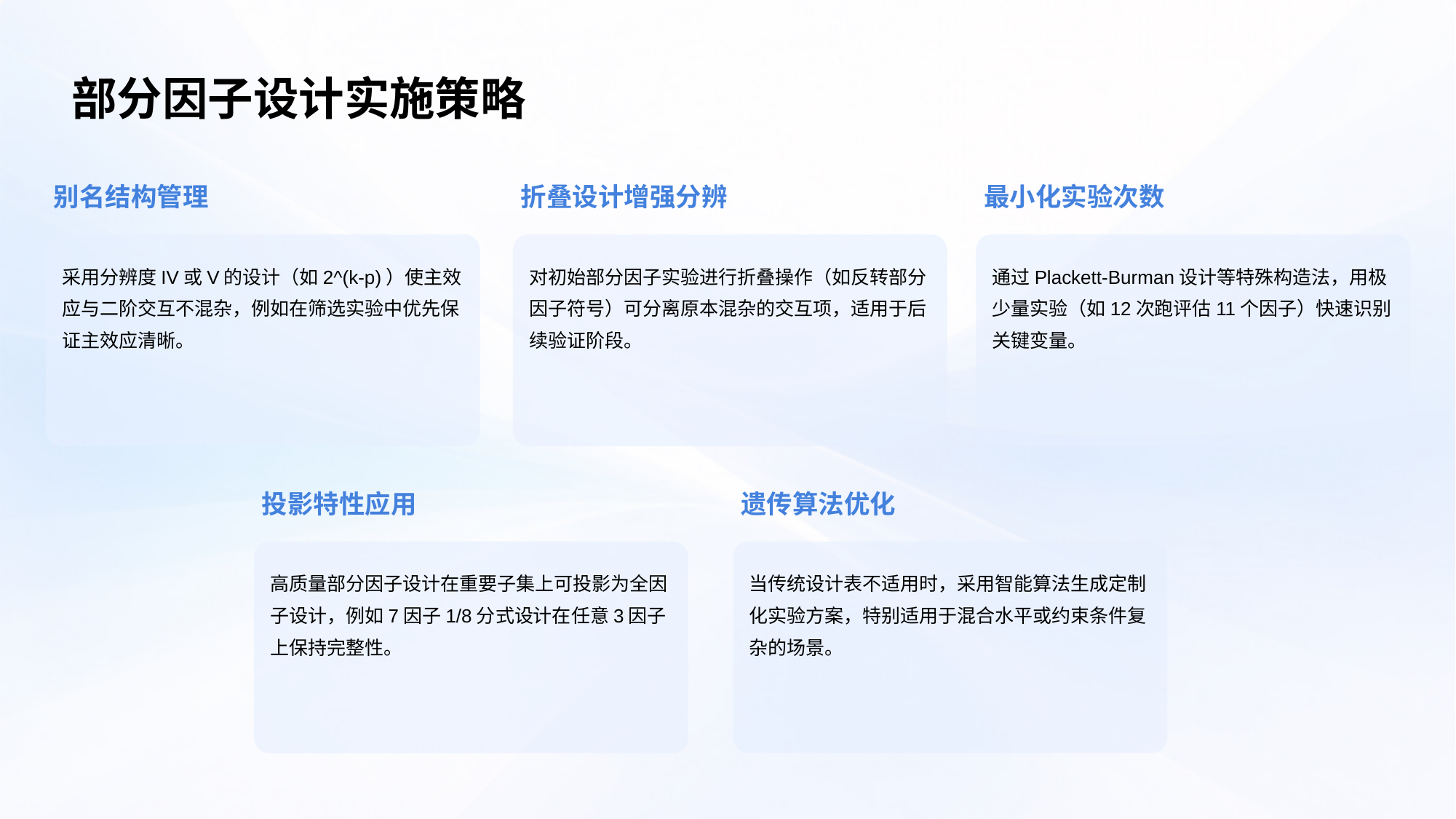

部分因子设计实施策略
别名结构管理
折叠设计增强分辨
最小化实验次数

采用分辨度IV或V的设计（如2^(k-p)）使主效应与二阶交互不混杂，例如在筛选实验中优先保证主效应清晰。
对初始部分因子实验进行折叠操作（如反转部分因子符号）可分离原本混杂的交互项，适用于后续验证阶段。
通过Plackett-Burman设计等特殊构造法，用极少量实验（如12次跑评估11个因子）快速识别关键变量。
投影特性应用
遗传算法优化

高质量部分因子设计在重要子集上可投影为全因子设计，例如7因子1/8分式设计在任意3因子上保持完整性。
当传统设计表不适用时，采用智能算法生成定制化实验方案，特别适用于混合水平或约束条件复杂的场景。